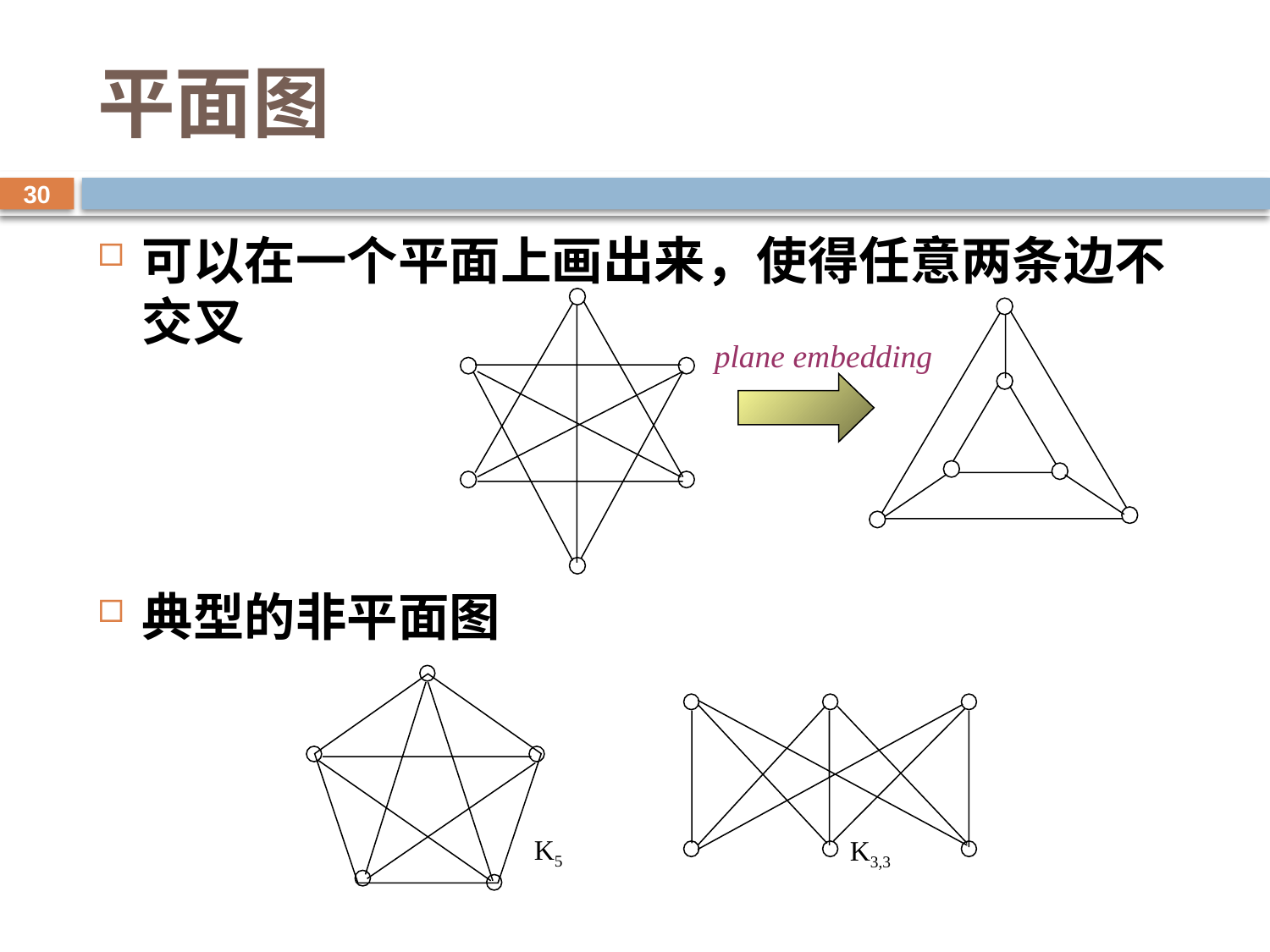

# 平面图
30
可以在一个平面上画出来，使得任意两条边不交叉

典型的非平面图

plane embedding

K5
K3,3